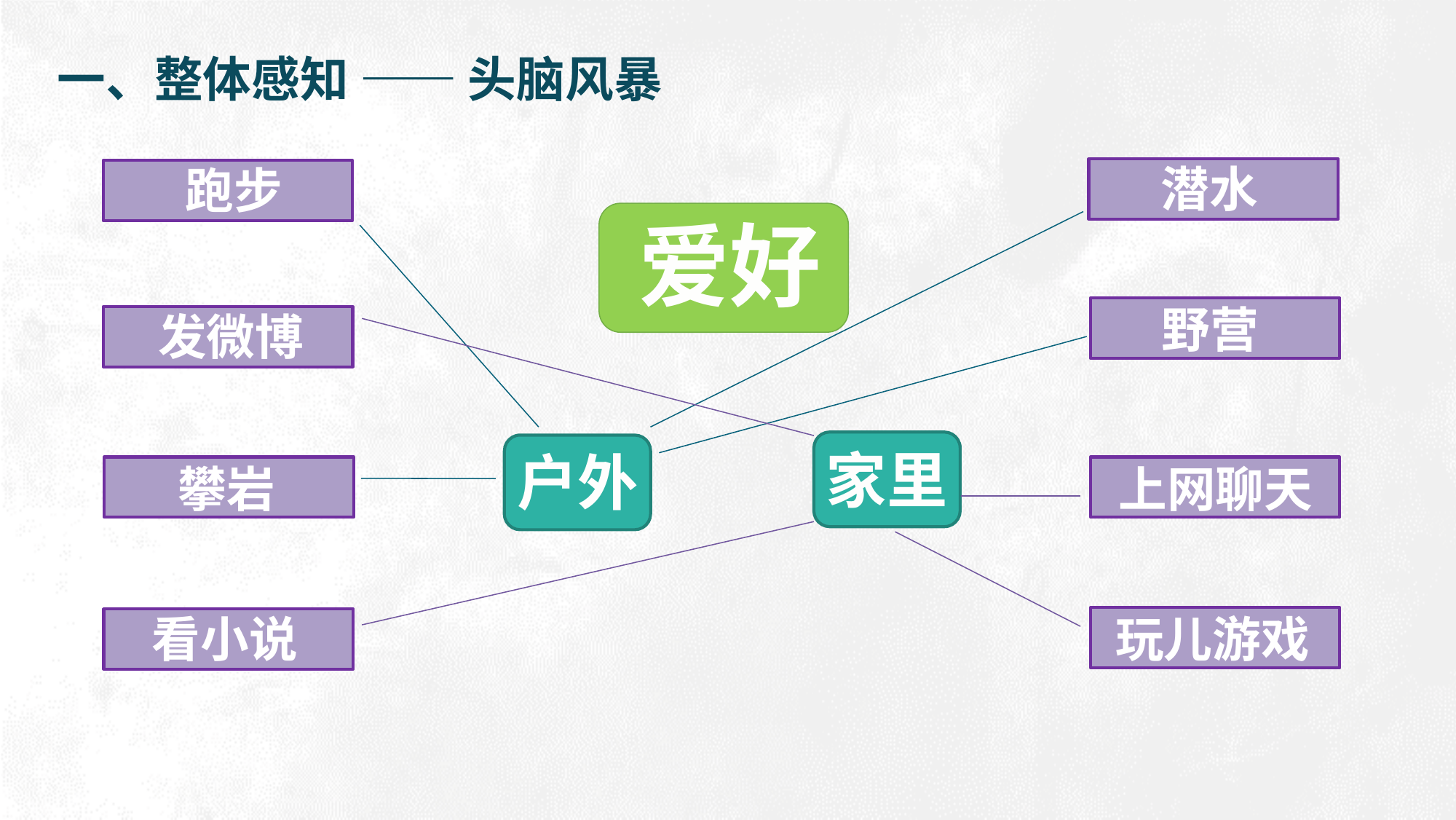

一、整体感知 —— 头脑风暴

潜水

跑步

爱好

野营

发微博

家里

户外

攀岩

上网聊天

玩儿游戏

看小说